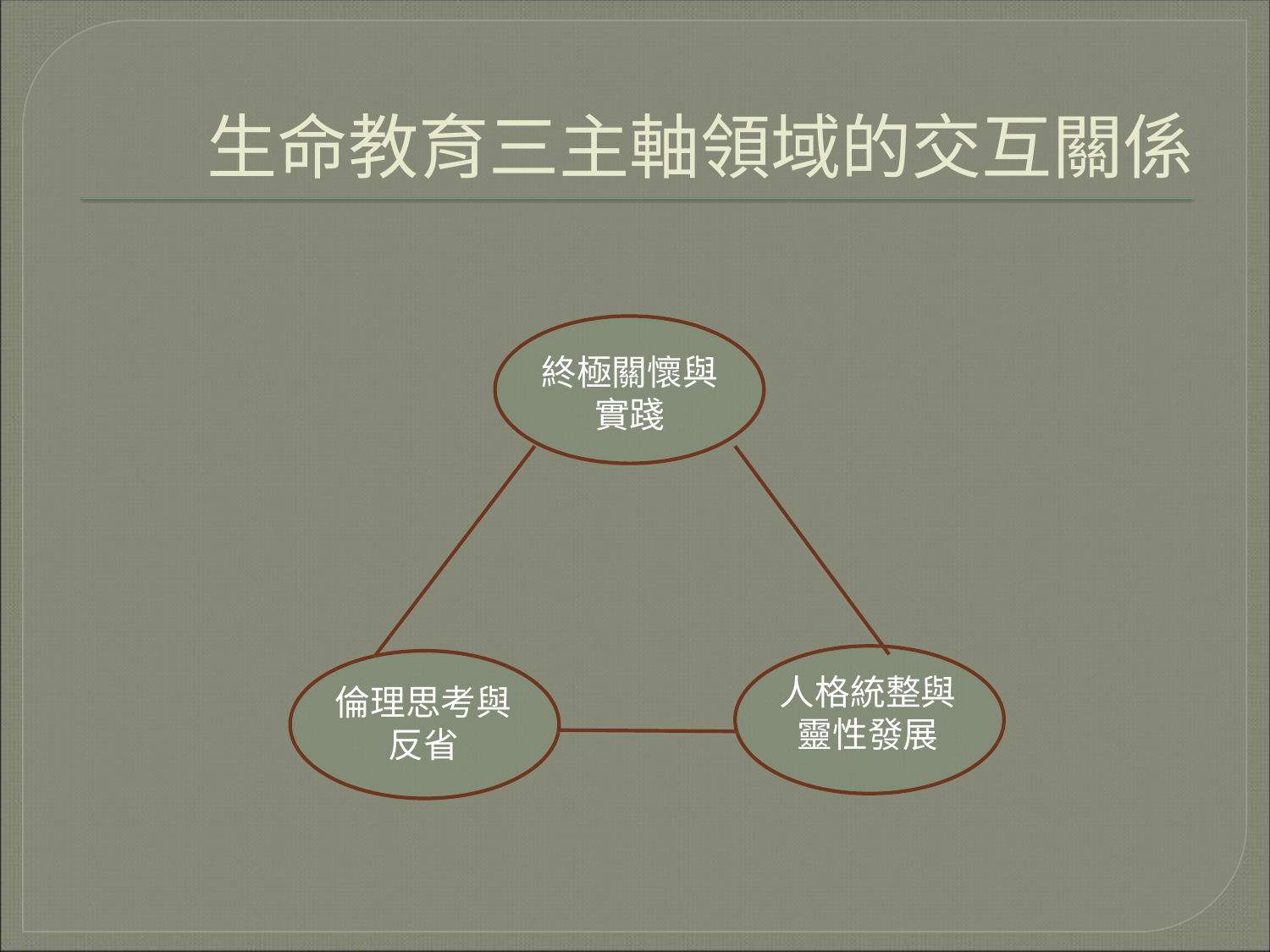

# 生命教育三主軸領域的交互關係

終極關懷與實踐

人格統整與靈性發展
倫理思考與反省